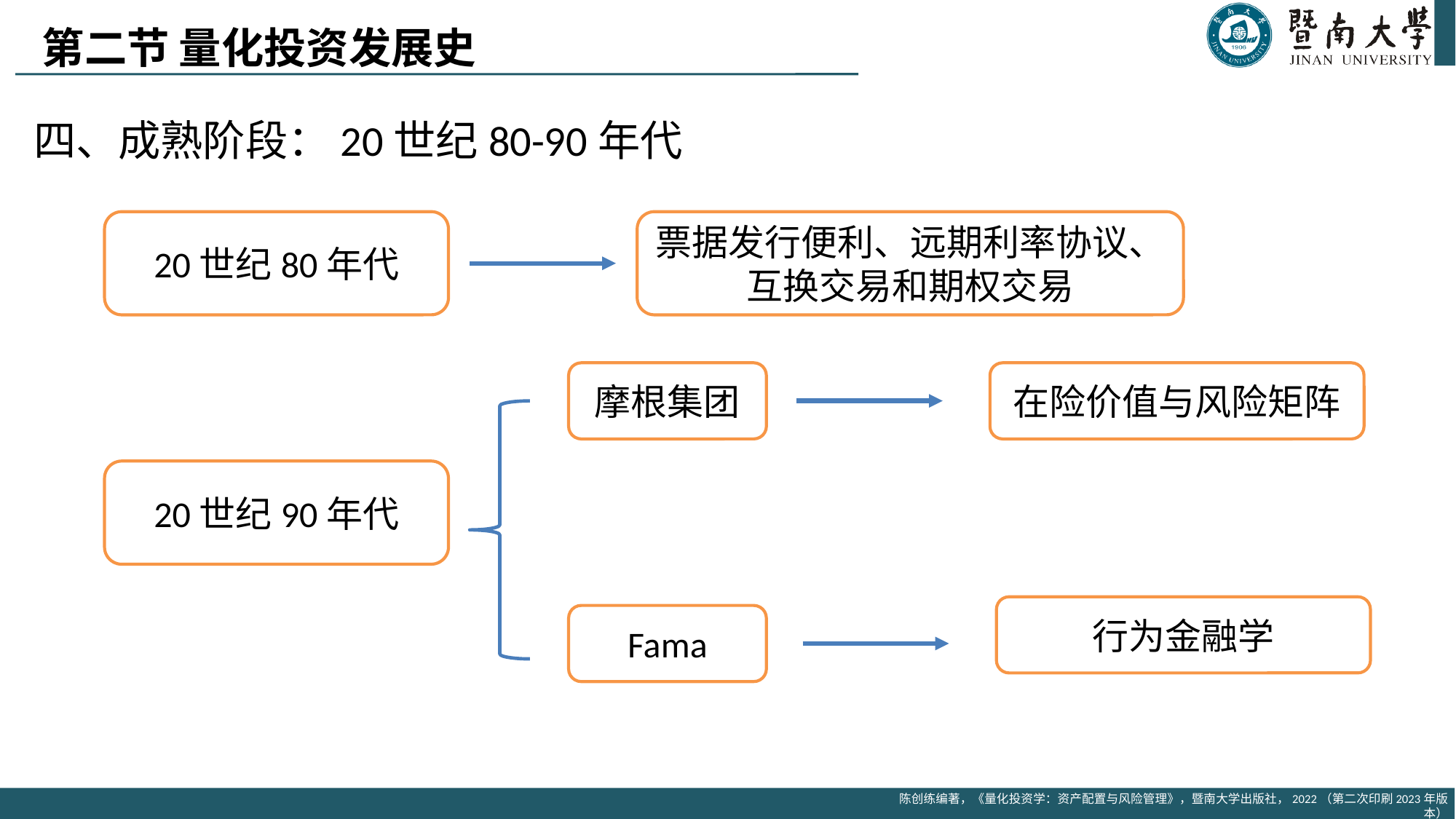

# 第二节 量化投资发展史
四、成熟阶段：20世纪80-90年代
20世纪80年代
票据发行便利、远期利率协议、互换交易和期权交易
摩根集团
在险价值与风险矩阵

20世纪90年代
行为金融学
Fama